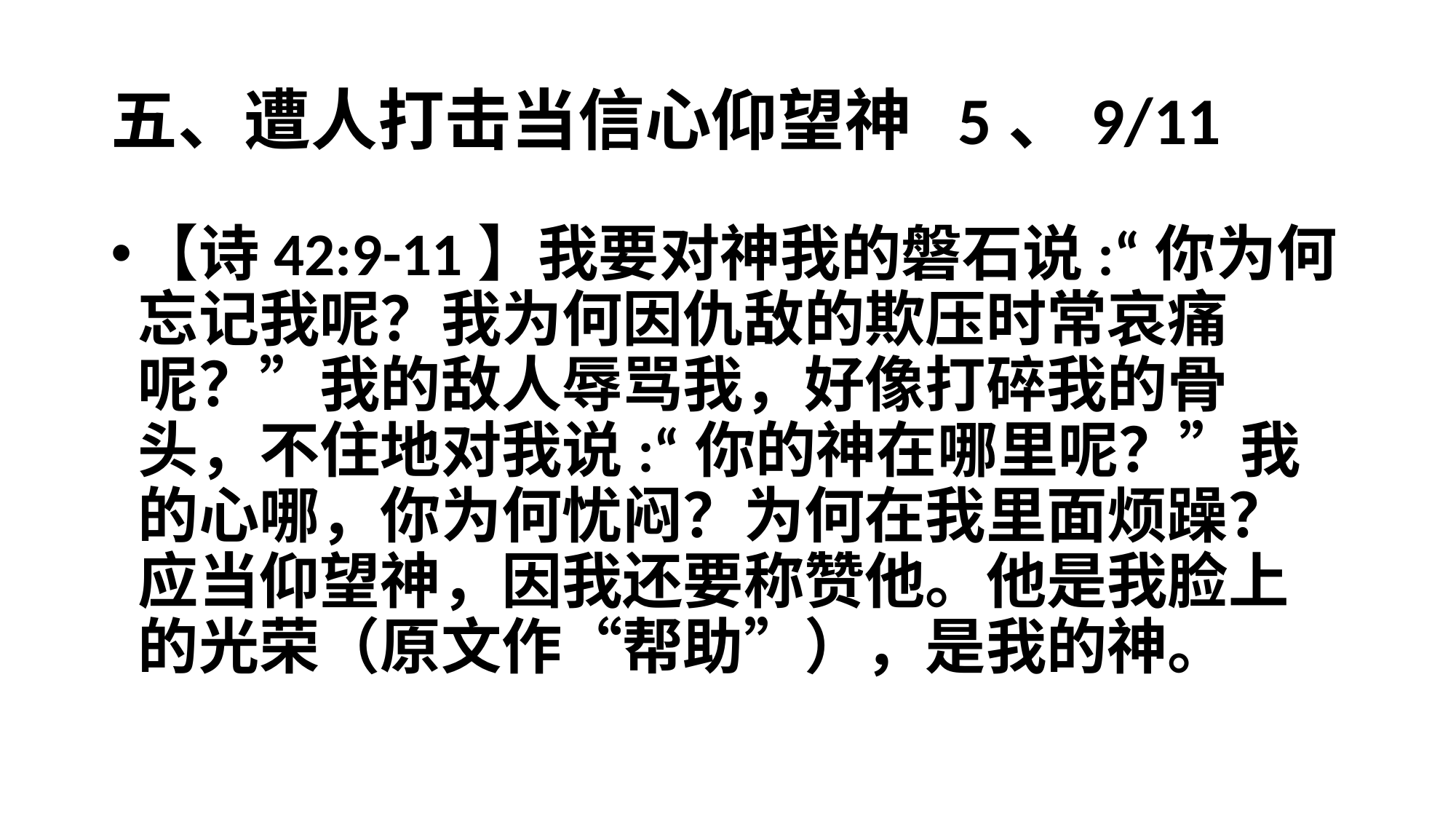

# 五、遭人打击当信心仰望神  5、9/11
【诗42:9-11】我要对神我的磐石说:“你为何忘记我呢？我为何因仇敌的欺压时常哀痛呢？”我的敌人辱骂我，好像打碎我的骨头，不住地对我说:“你的神在哪里呢？”我的心哪，你为何忧闷？为何在我里面烦躁？应当仰望神，因我还要称赞他。他是我脸上的光荣（原文作“帮助”），是我的神。